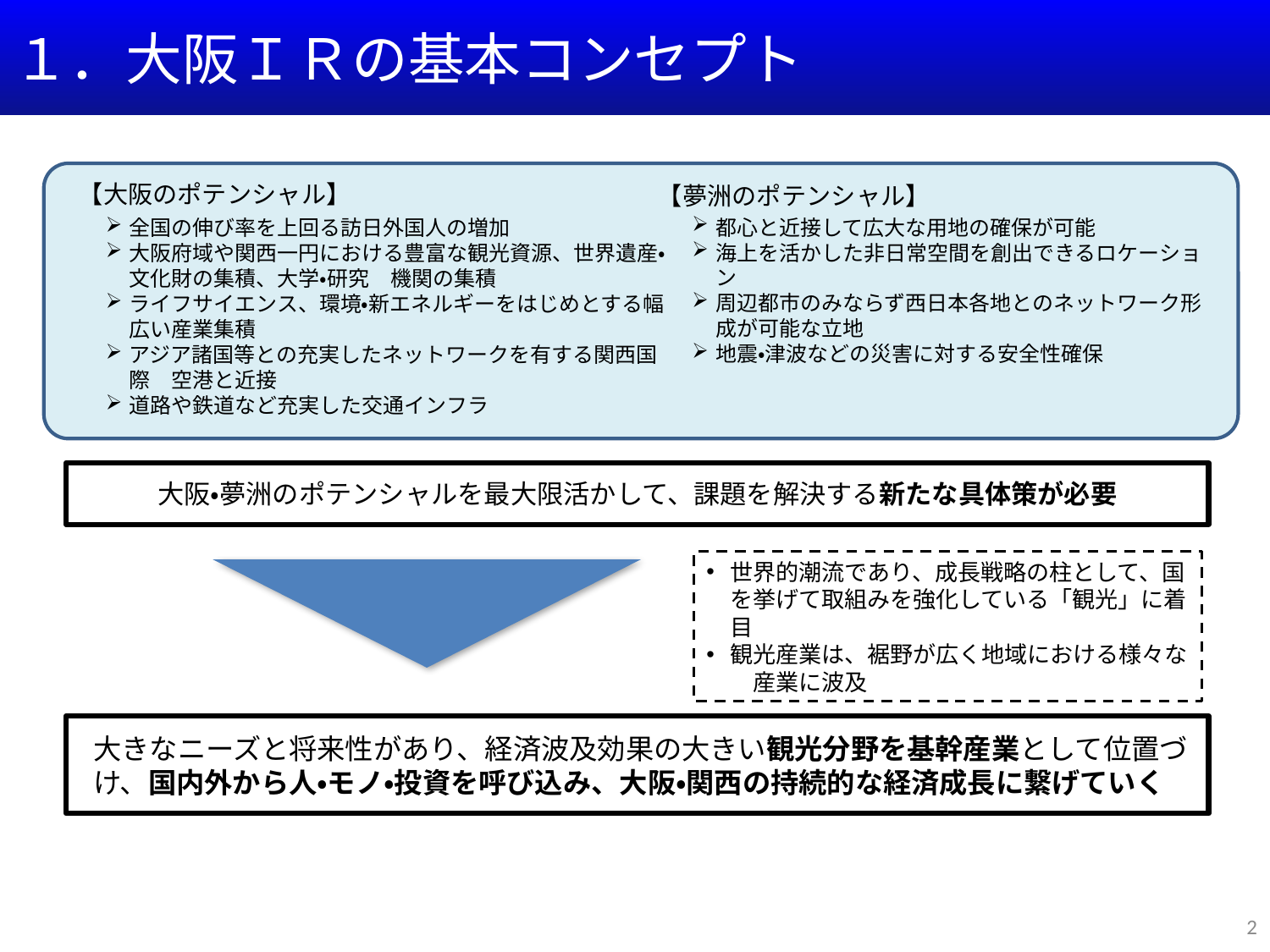

１．大阪ＩＲの基本コンセプト

【大阪のポテンシャル】
【夢洲のポテンシャル】
都心と近接して広大な用地の確保が可能
海上を活かした非日常空間を創出できるロケーション
周辺都市のみならず西日本各地とのネットワーク形成が可能な立地
地震・津波などの災害に対する安全性確保
全国の伸び率を上回る訪日外国人の増加
大阪府域や関西一円における豊富な観光資源、世界遺産・文化財の集積、大学・研究　機関の集積
ライフサイエンス、環境・新エネルギーをはじめとする幅広い産業集積
アジア諸国等との充実したネットワークを有する関西国際　空港と近接
道路や鉄道など充実した交通インフラ
大阪・夢洲のポテンシャルを最大限活かして、課題を解決する新たな具体策が必要
世界的潮流であり、成長戦略の柱として、国を挙げて取組みを強化している「観光」に着目
観光産業は、裾野が広く地域における様々な　産業に波及

大きなニーズと将来性があり、経済波及効果の大きい観光分野を基幹産業として位置づけ、国内外から人・モノ・投資を呼び込み、大阪・関西の持続的な経済成長に繋げていく
2